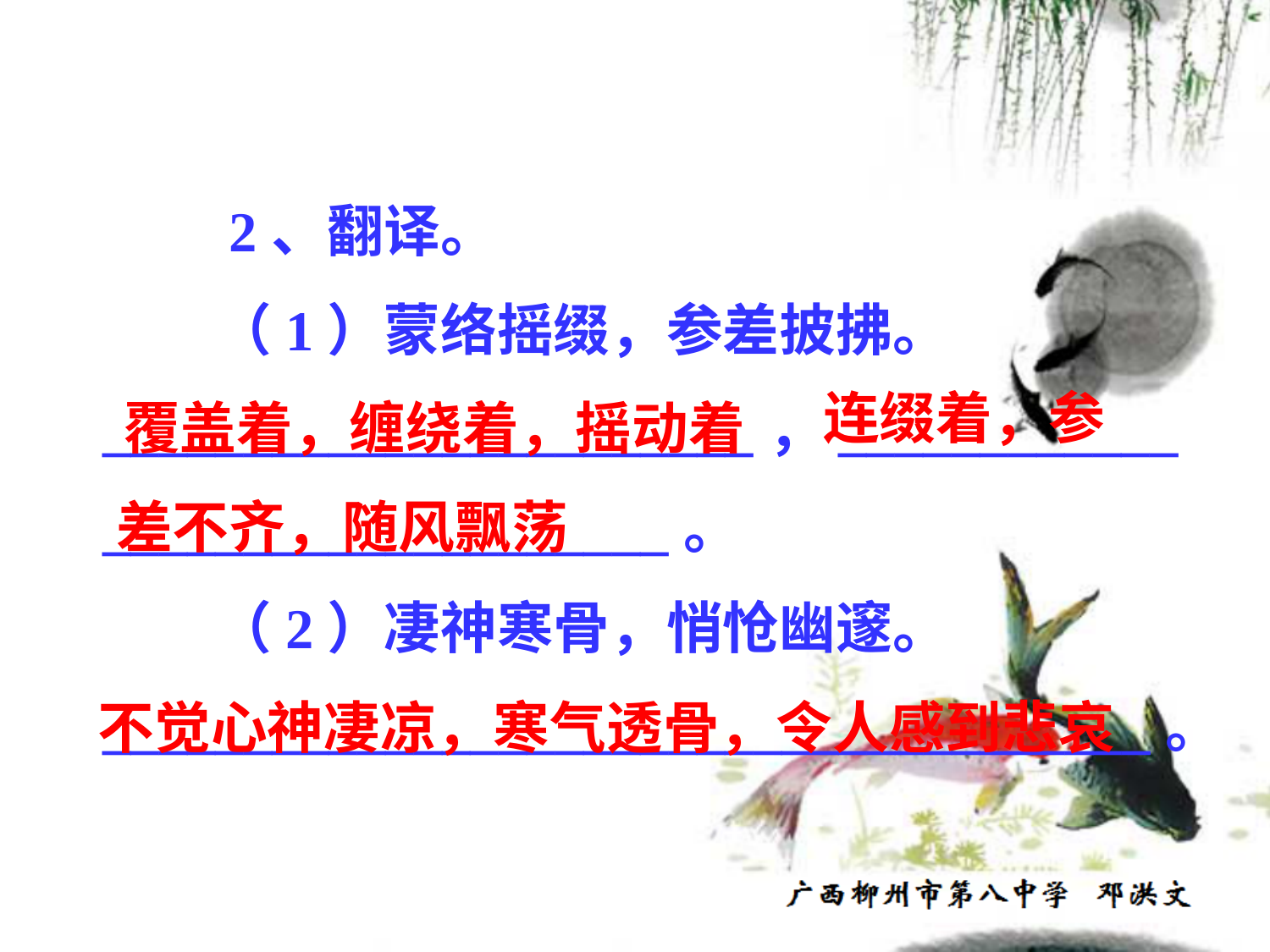

2、翻译。
　　（1）蒙络摇缀，参差披拂。
_______________________，____________
____________________。
　　（2）凄神寒骨，悄怆幽邃。
_____________________________________。
连缀着，参
覆盖着，缠绕着，摇动着
差不齐，随风飘荡
不觉心神凄凉，寒气透骨，令人感到悲哀